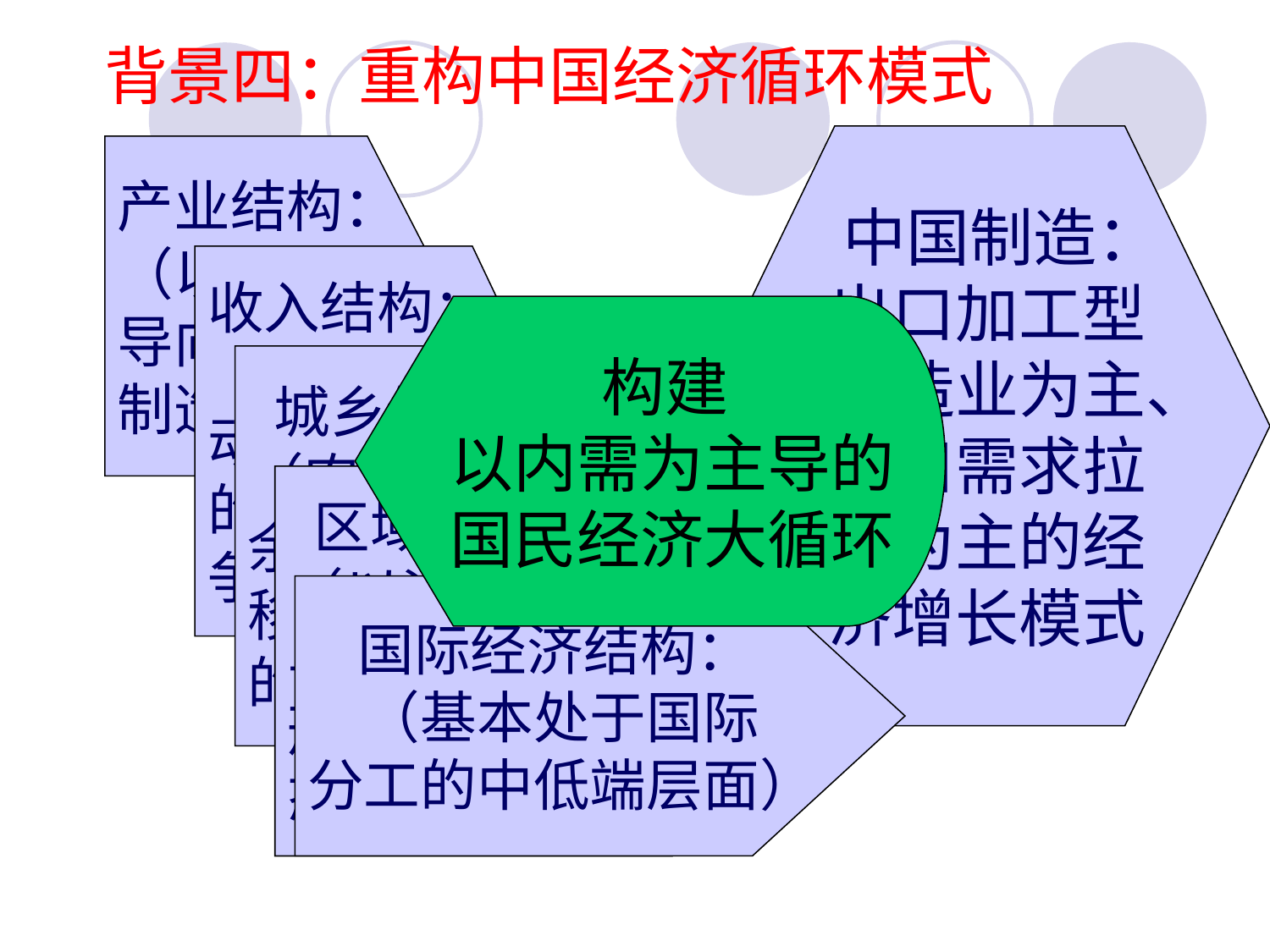

背景四：重构中国经济循环模式
  中国制造：
 出口加工型
 制造业为主、
 出口需求拉
 动为主的经
 济增长模式
产业结构：
（以出口为
导向的加工
制造业）
收入结构：
（以廉价劳
动力为基础
的低成本竞
争优势）
 构建
  以内需为主导的
  国民经济大循环
 城乡结构：
（农村大量剩
余劳动力的转
移及三农问题
的累积）
 区域经济结构：
（以沿海地区出口
导向性经济为主导
形成阶梯式发展
态势）
国际经济结构：
（基本处于国际
分工的中低端层面）